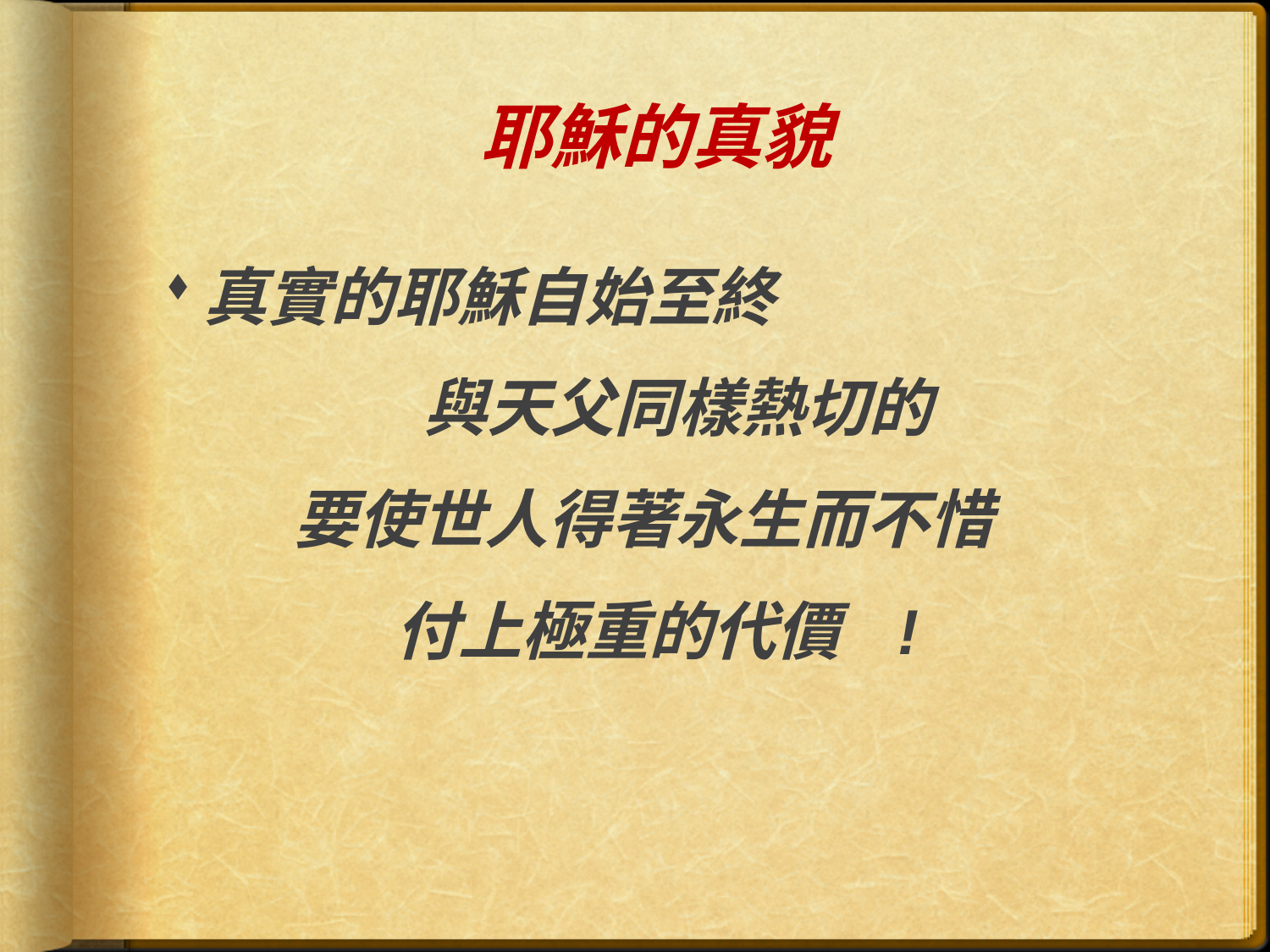

# 耶穌的真貌
真實的耶穌自始至終
                 與天父同樣熱切的
        要使世人得著永生而不惜
               付上極重的代價   !